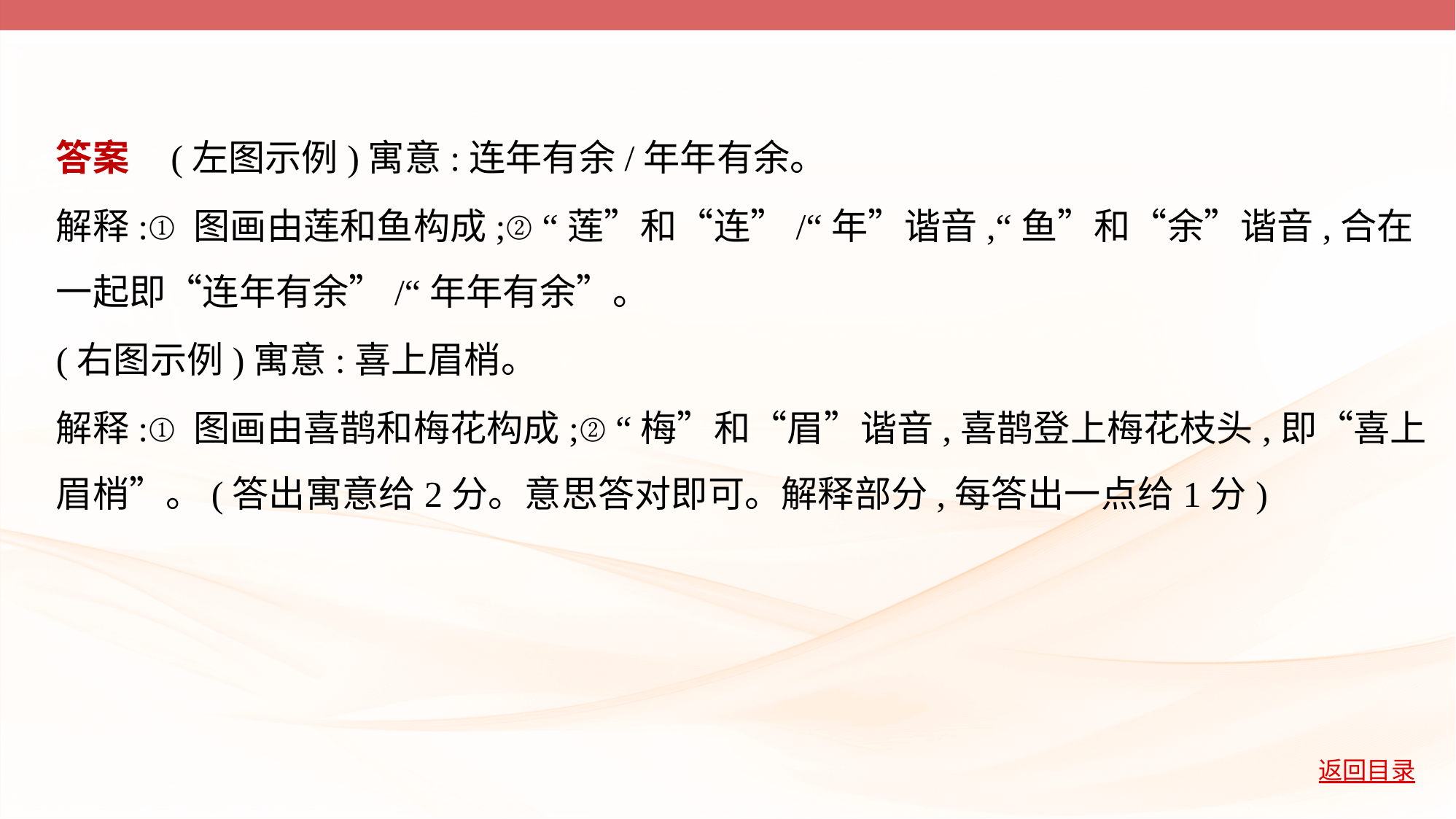

答案    (左图示例)寓意:连年有余/年年有余。
解释:①图画由莲和鱼构成;②“莲”和“连”/“年”谐音,“鱼”和“余”谐音,合在
一起即“连年有余”/“年年有余”。
(右图示例)寓意:喜上眉梢。
解释:①图画由喜鹊和梅花构成;②“梅”和“眉”谐音,喜鹊登上梅花枝头,即“喜上
眉梢”。(答出寓意给2分。意思答对即可。解释部分,每答出一点给1分)